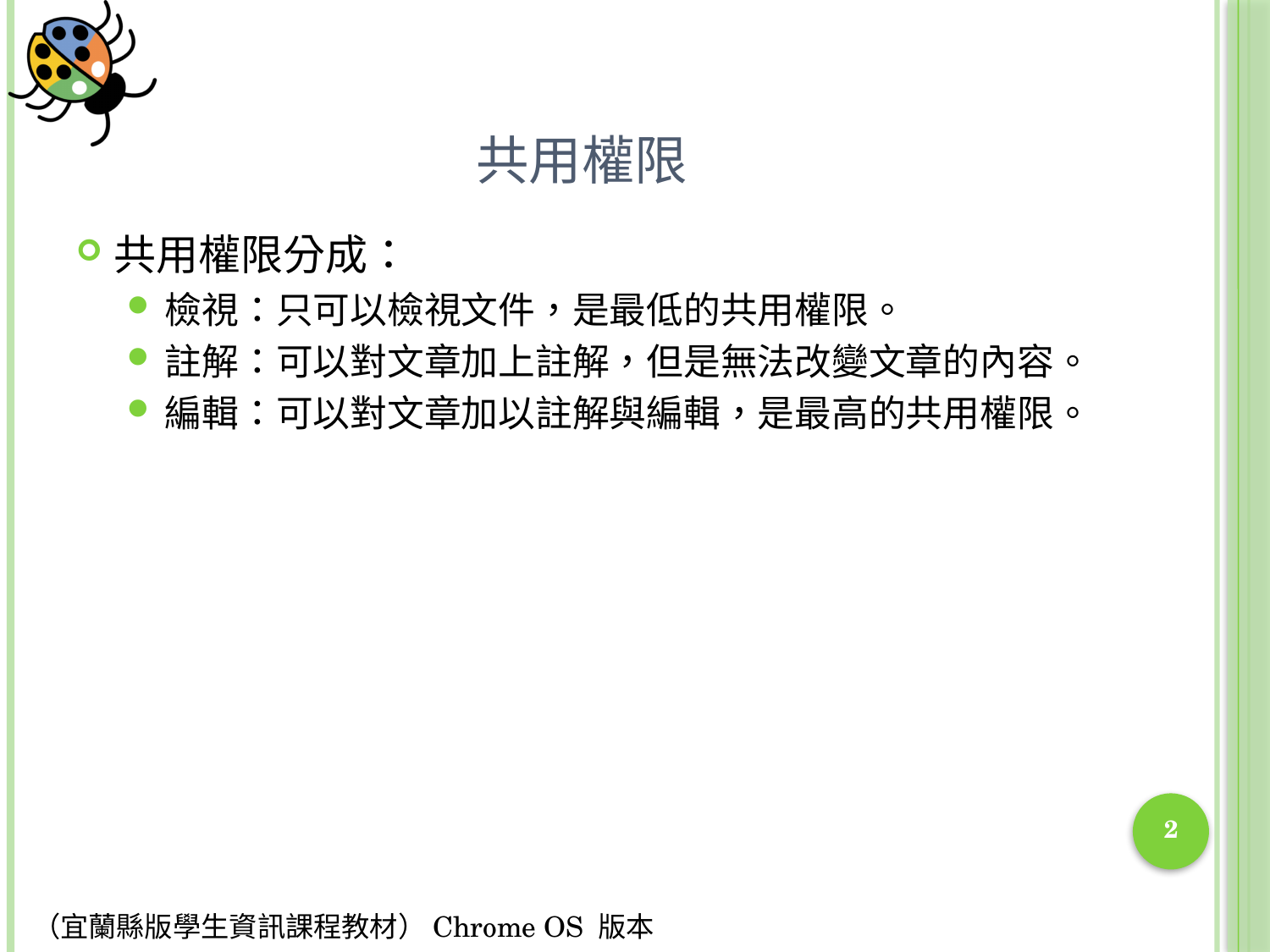

# 共用權限
共用權限分成：
檢視：只可以檢視文件，是最低的共用權限。
註解：可以對文章加上註解，但是無法改變文章的內容。
編輯：可以對文章加以註解與編輯，是最高的共用權限。
2